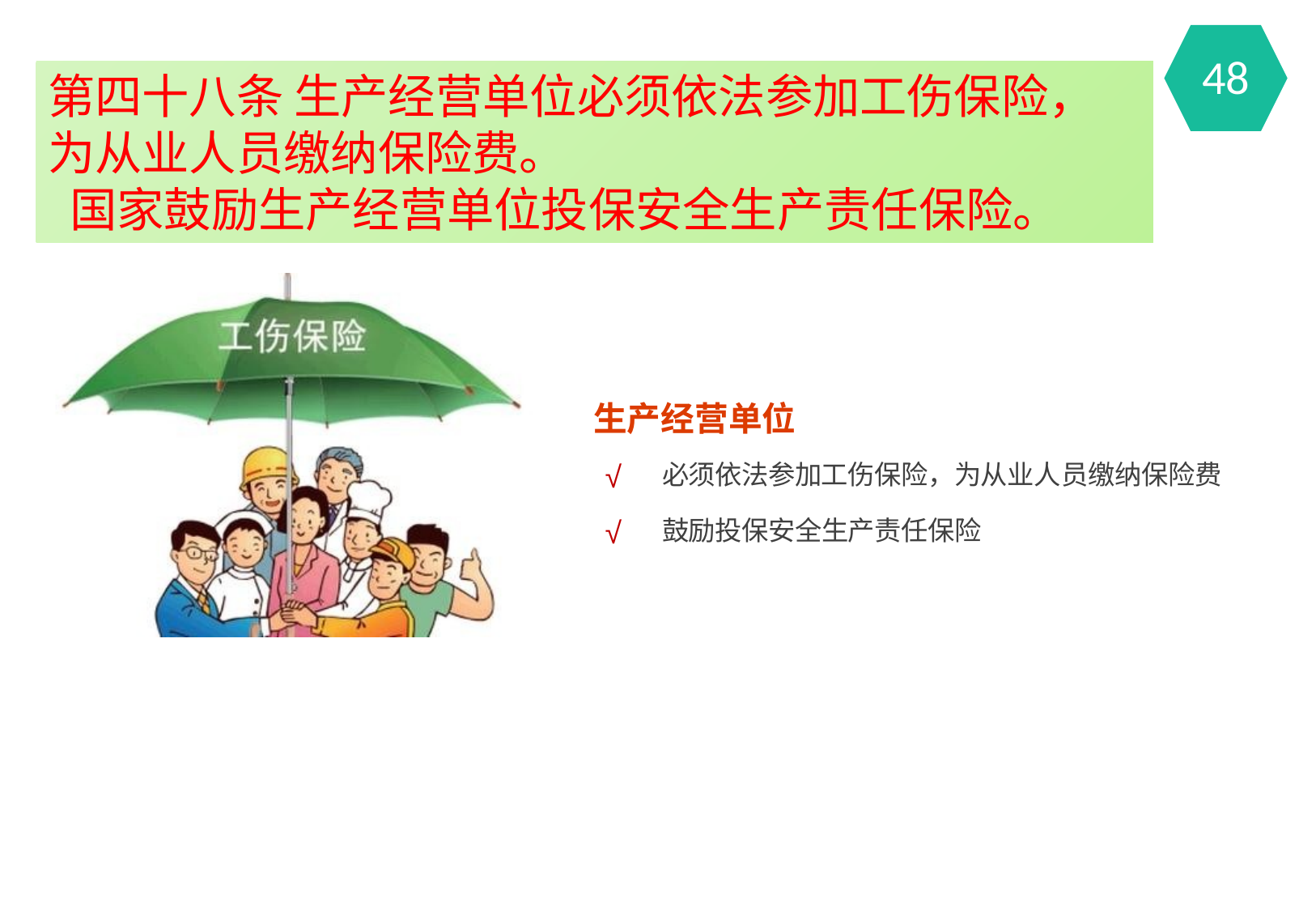

48
第四十八条 生产经营单位必须依法参加工伤保险，为从业人员缴纳保险费。
 国家鼓励生产经营单位投保安全生产责任保险。

生产经营单位
必须依法参加工伤保险，为从业人员缴纳保险费
√
√
鼓励投保安全生产责任保险